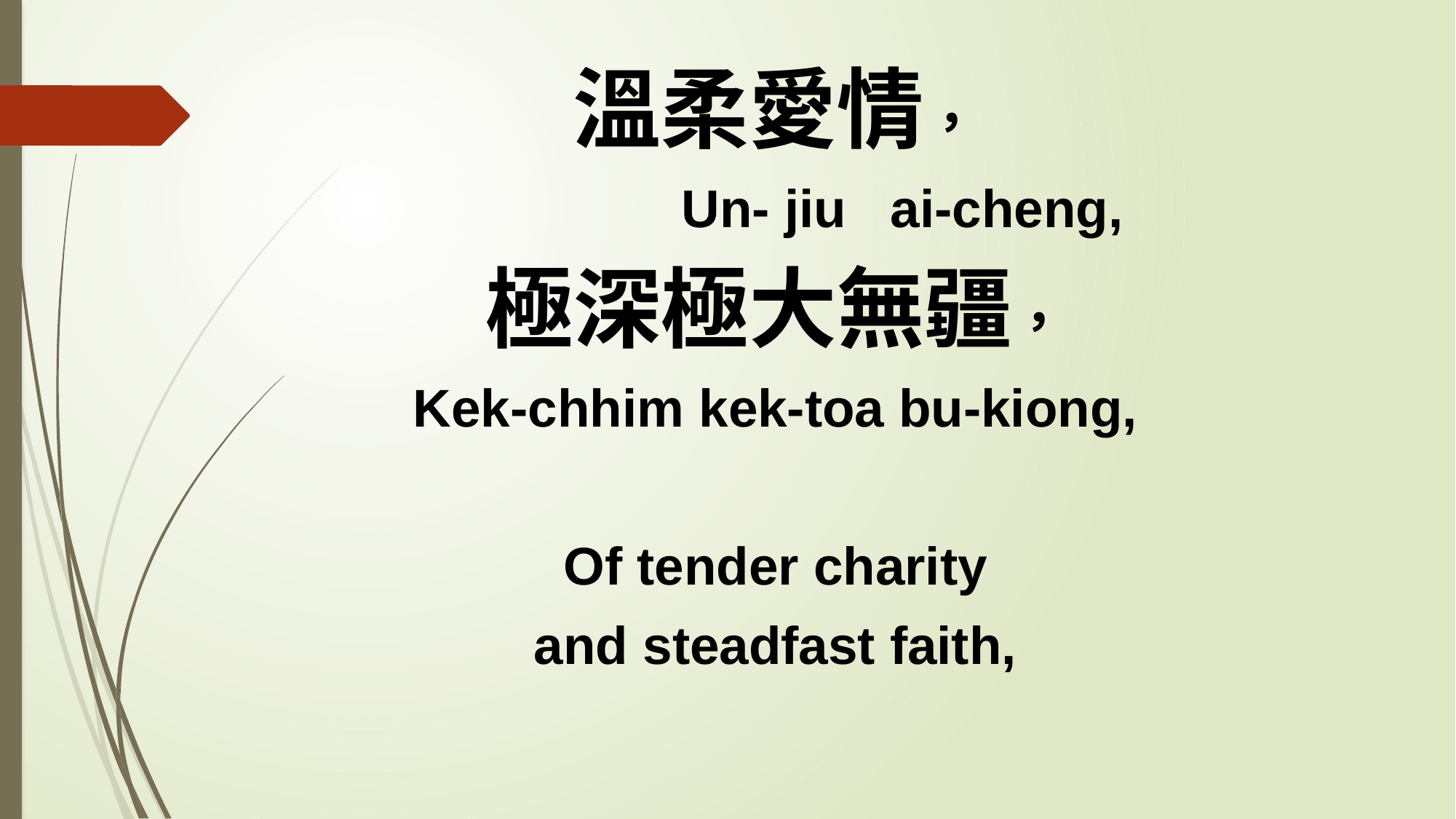

溫柔愛情，
                             Un- jiu   ai-cheng,
極深極大無疆，
Kek-chhim kek-toa bu-kiong,

Of tender charity
and steadfast faith,